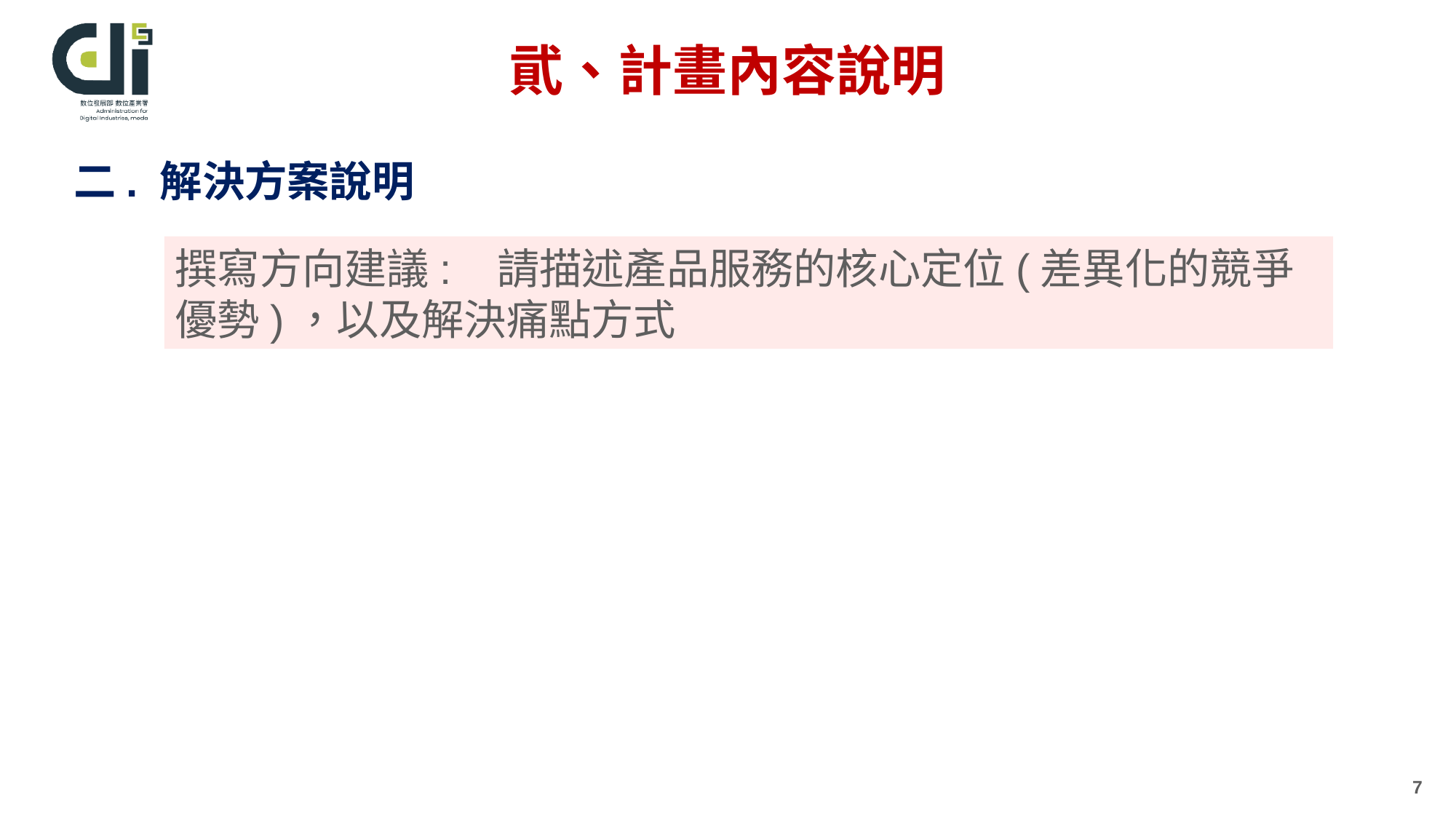

貮、計畫內容說明
二. 解決方案說明
撰寫方向建議:   請描述產品服務的核心定位(差異化的競爭優勢)，以及解決痛點方式
7